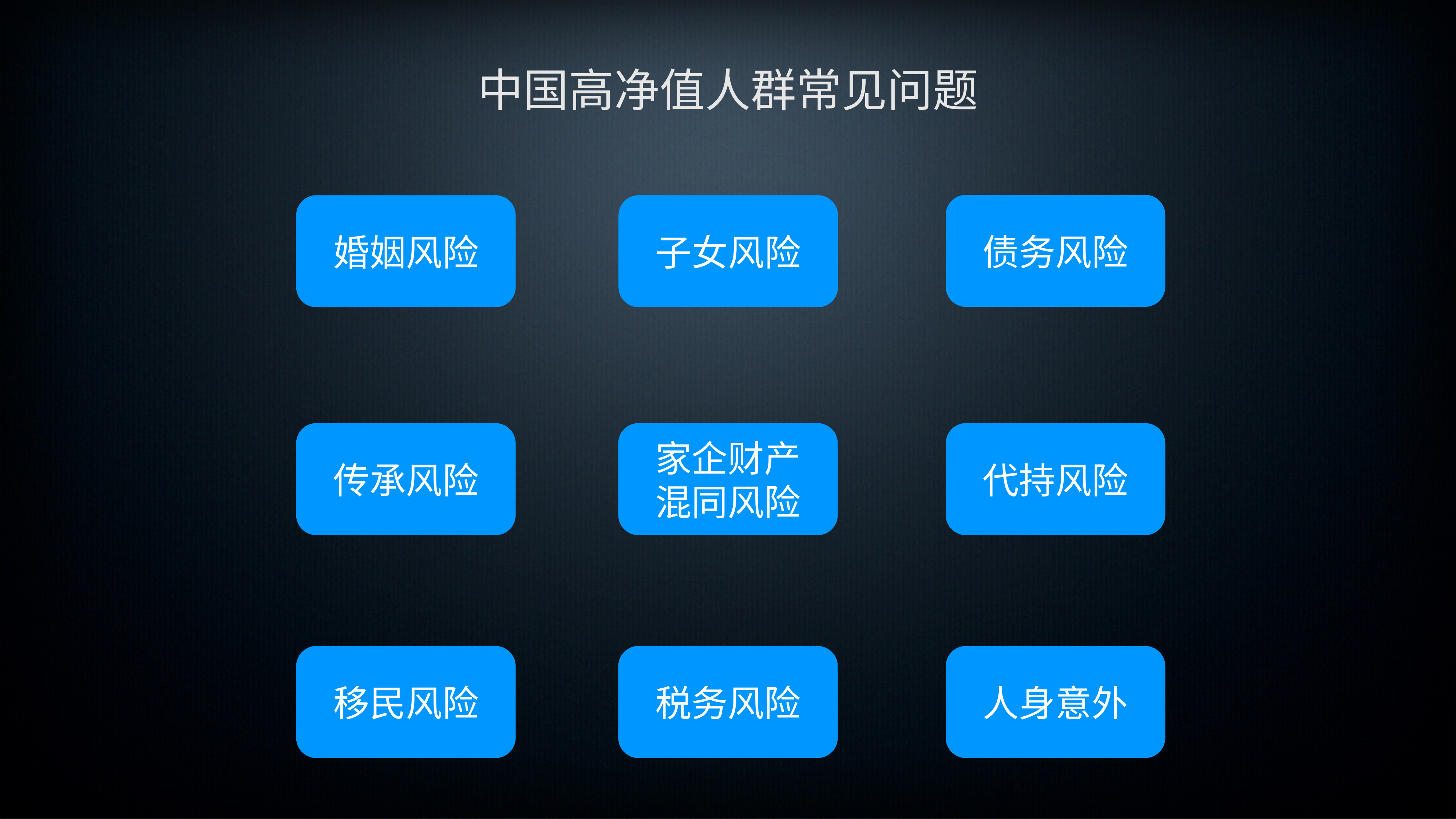

# 中国高净值人群常见问题

债务风险

婚姻风险

子女风险

传承风险

家企财产
混同风险

代持风险

移民风险

税务风险

人身意外